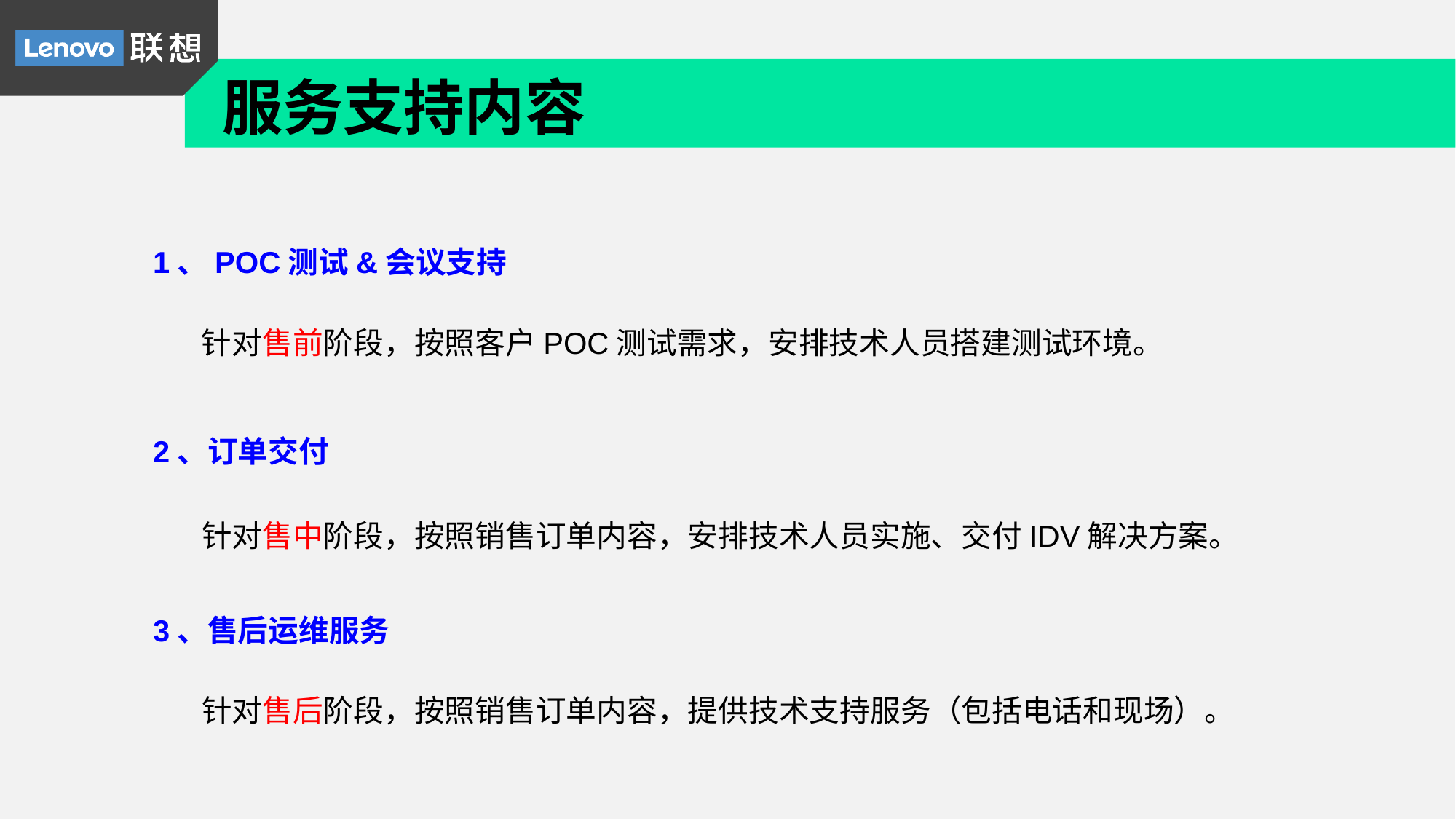

服务支持内容
1、POC测试&会议支持
针对售前阶段，按照客户POC测试需求，安排技术人员搭建测试环境。
2、订单交付
针对售中阶段，按照销售订单内容，安排技术人员实施、交付IDV解决方案。
3、售后运维服务
针对售后阶段，按照销售订单内容，提供技术支持服务（包括电话和现场）。